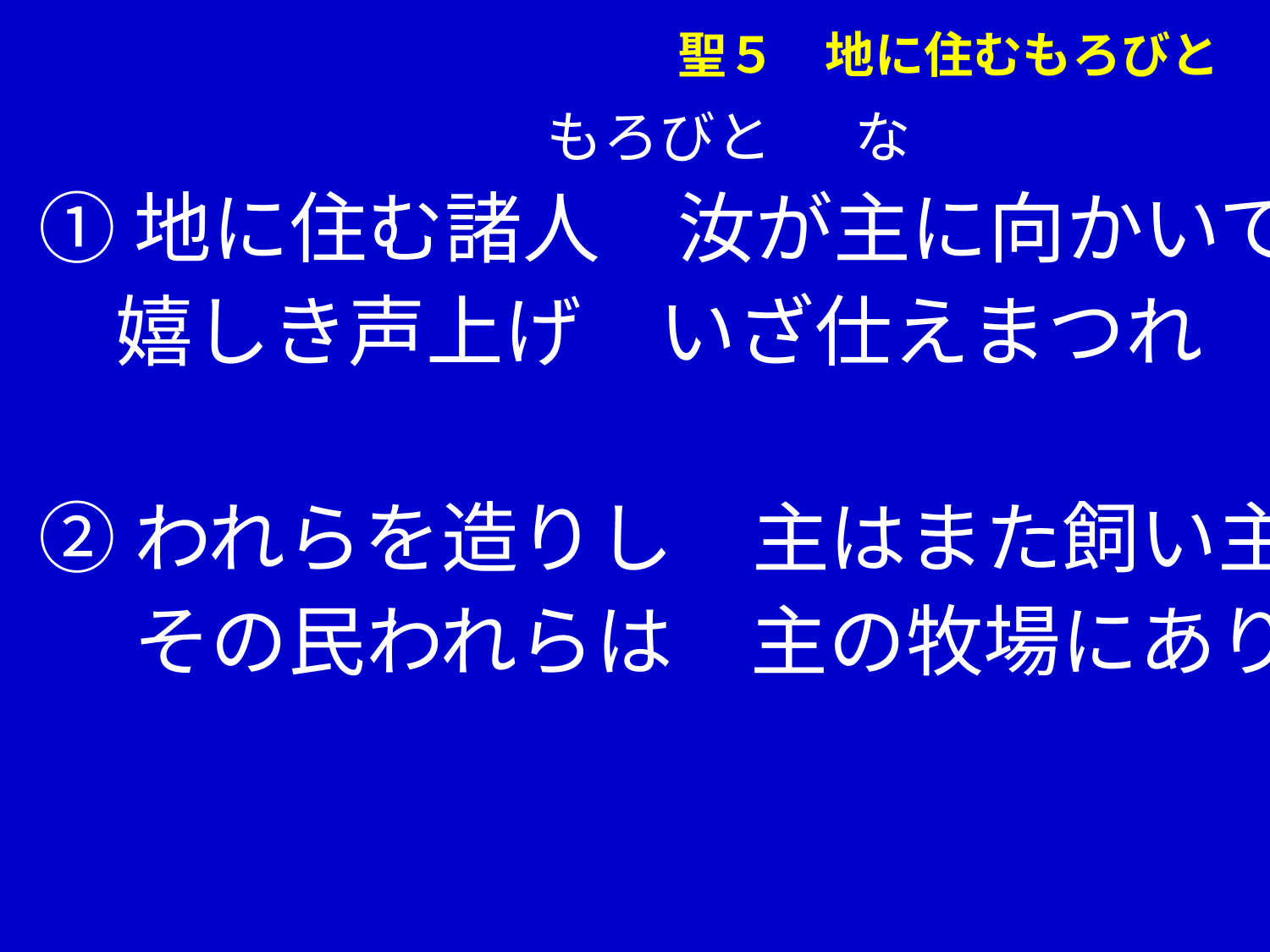

もろびと　  な
①地に住む諸人　汝が主に向かいて
　嬉しき声上げ　いざ仕えまつれ

②われらを造りし　主はまた飼い主
　 その民われらは　主の牧場にあり
聖５　地に住むもろびと